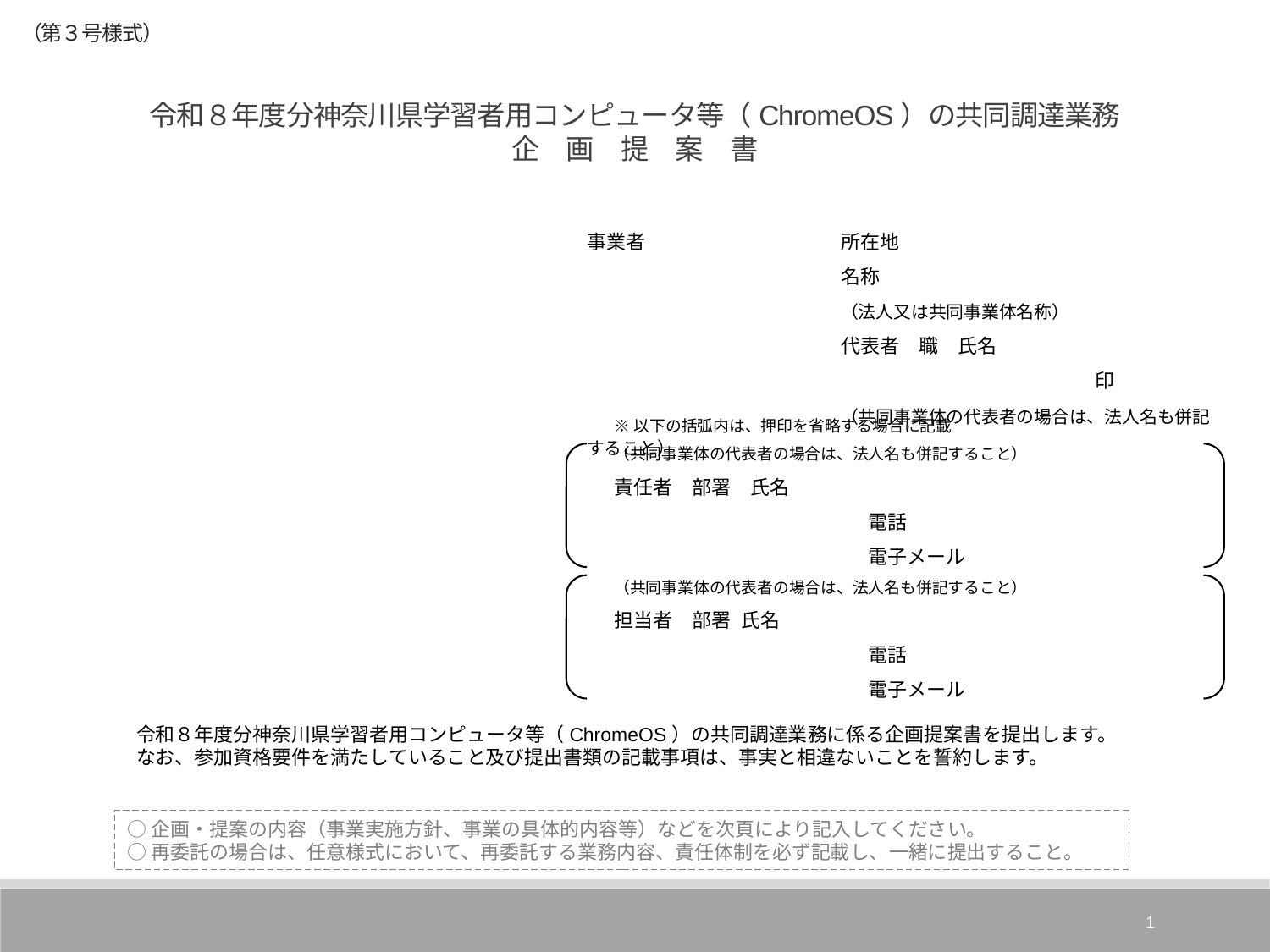

（第３号様式）
令和８年度分神奈川県学習者用コンピュータ等（ChromeOS）の共同調達業務
企　画　提　案　書
事業者		所在地
		名称
		（法人又は共同事業体名称）
		代表者　職　氏名					印
		（共同事業体の代表者の場合は、法人名も併記すること）
※以下の括弧内は、押印を省略する場合に記載
（共同事業体の代表者の場合は、法人名も併記すること）
責任者　部署　氏名
		電話
		電子メール
（共同事業体の代表者の場合は、法人名も併記すること）
担当者　部署	氏名
		電話
		電子メール

令和８年度分神奈川県学習者用コンピュータ等（ChromeOS）の共同調達業務に係る企画提案書を提出します。
なお、参加資格要件を満たしていること及び提出書類の記載事項は、事実と相違ないことを誓約します。
○企画・提案の内容（事業実施方針、事業の具体的内容等）などを次頁により記入してください。
○再委託の場合は、任意様式において、再委託する業務内容、責任体制を必ず記載し、一緒に提出すること。
1